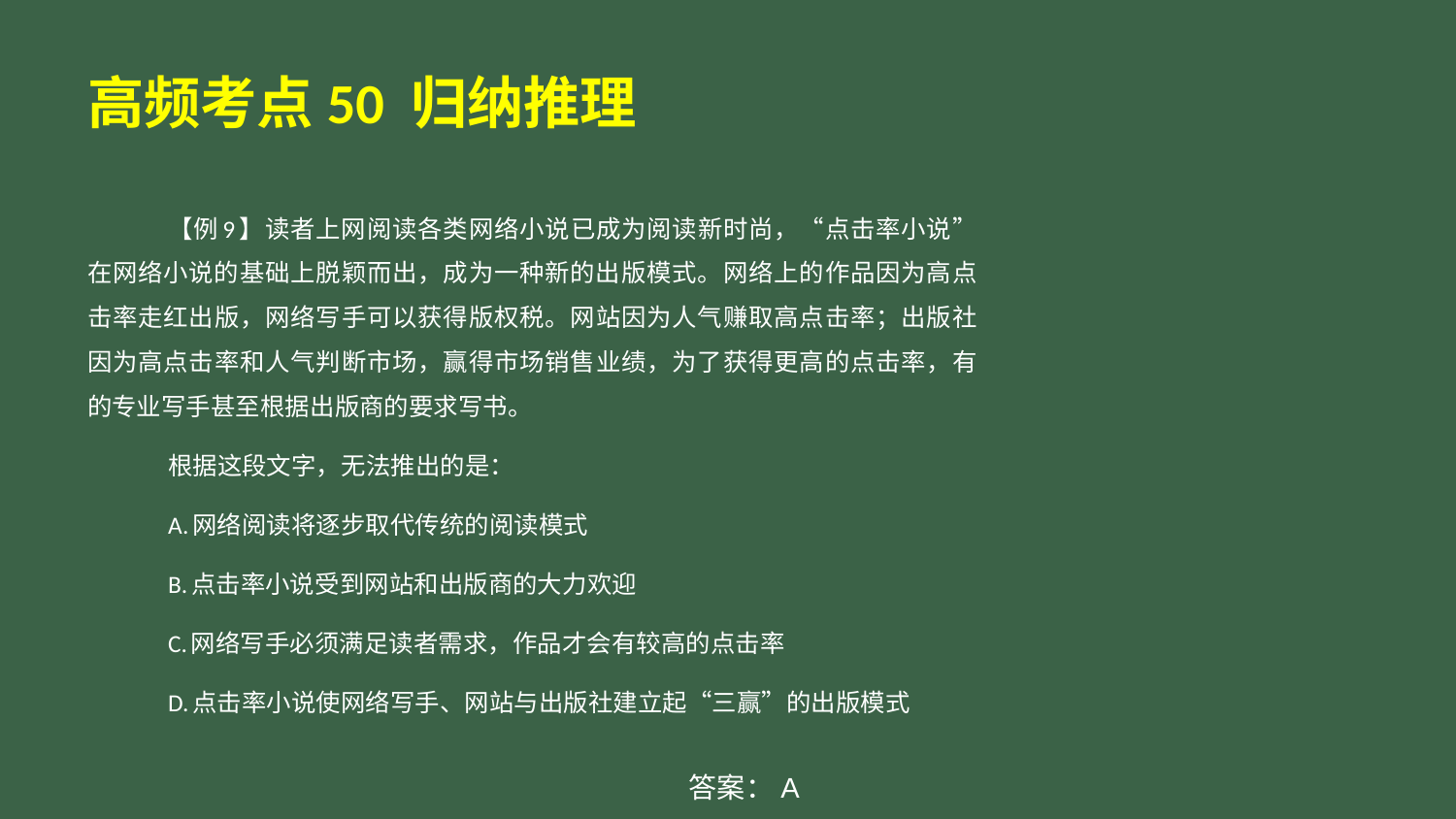

# 高频考点50 归纳推理
【例9】读者上网阅读各类网络小说已成为阅读新时尚，“点击率小说”在网络小说的基础上脱颖而出，成为一种新的出版模式。网络上的作品因为高点击率走红出版，网络写手可以获得版权税。网站因为人气赚取高点击率；出版社因为高点击率和人气判断市场，赢得市场销售业绩，为了获得更高的点击率，有的专业写手甚至根据出版商的要求写书。
根据这段文字，无法推出的是：
A.网络阅读将逐步取代传统的阅读模式
B.点击率小说受到网站和出版商的大力欢迎
C.网络写手必须满足读者需求，作品才会有较高的点击率
D.点击率小说使网络写手、网站与出版社建立起“三赢”的出版模式

答案：A